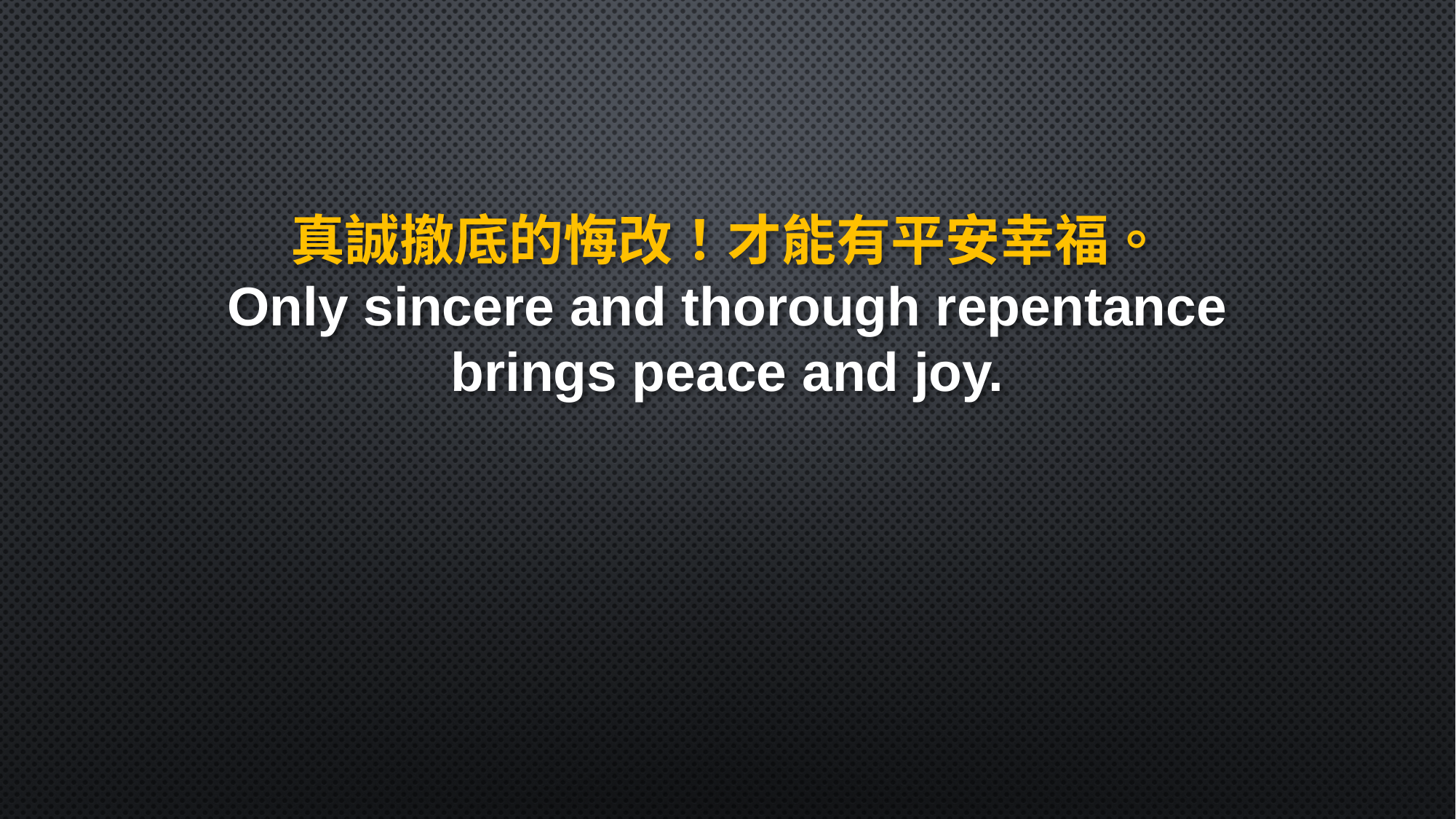

真誠撤底的悔改！才能有平安幸福。
Only sincere and thorough repentance brings peace and joy.